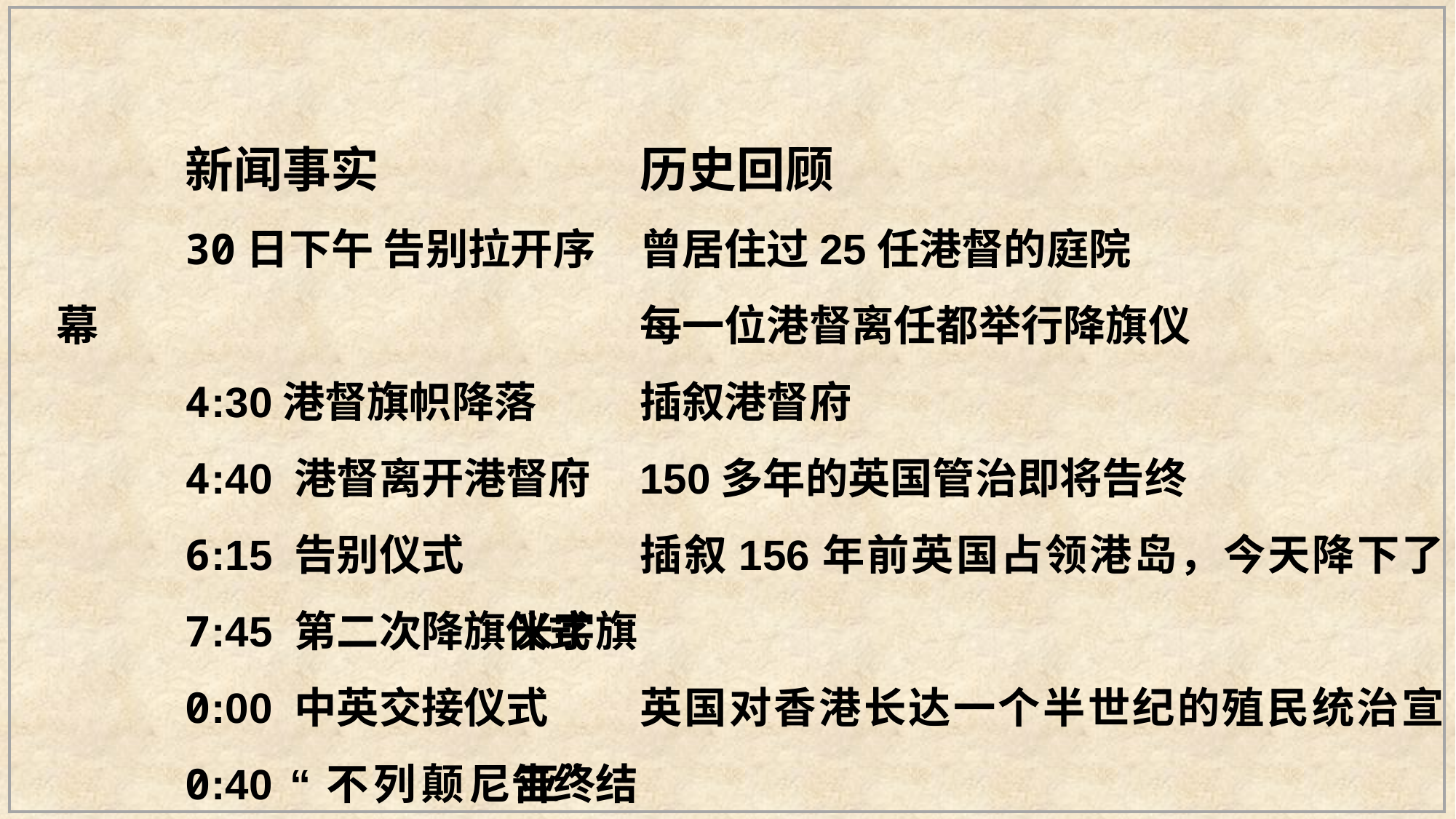

历史回顾
曾居住过25任港督的庭院
每一位港督离任都举行降旗仪
插叙港督府
150多年的英国管治即将告终
插叙156年前英国占领港岛，今天降下了米字旗
英国对香港长达一个半世纪的殖民统治宣告终结
从海上来，又从海上走
新闻事实
30日下午 告别拉开序幕
4:30港督旗帜降落
4:40 港督离开港督府
6:15 告别仪式
7:45 第二次降旗仪式
0:00 中英交接仪式
0:40 “不列颠尼亚”离港